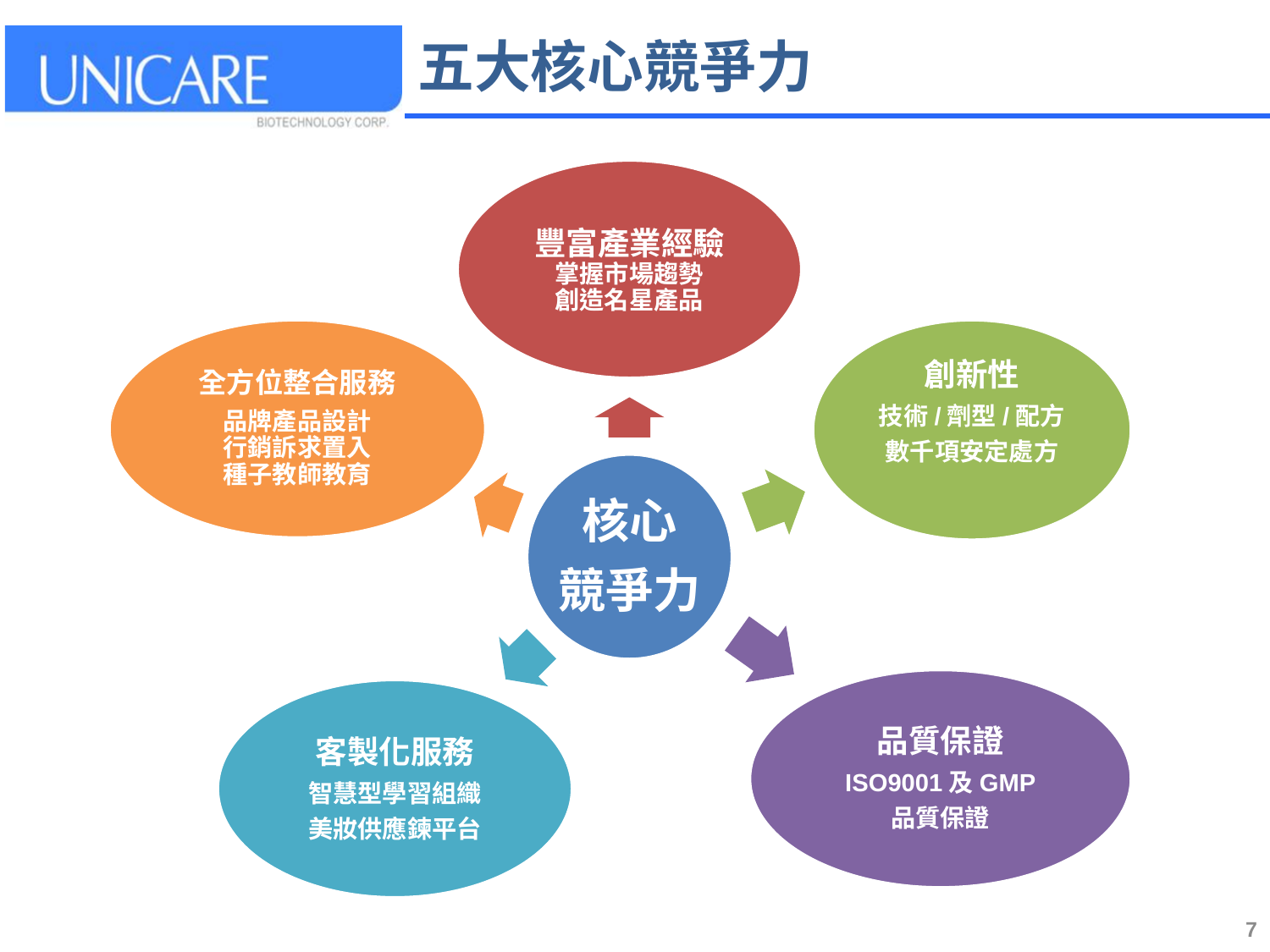

五大核心競爭力
核心
競爭力

豐富產業經驗
掌握市場趨勢
創造名星產品

創新性
技術/劑型/配方
數千項安定處方

品質保證
ISO9001及GMP
品質保證

客製化服務
智慧型學習組織
美妝供應鍊平台

全方位整合服務
品牌產品設計
行銷訴求置入
種子教師教育
7